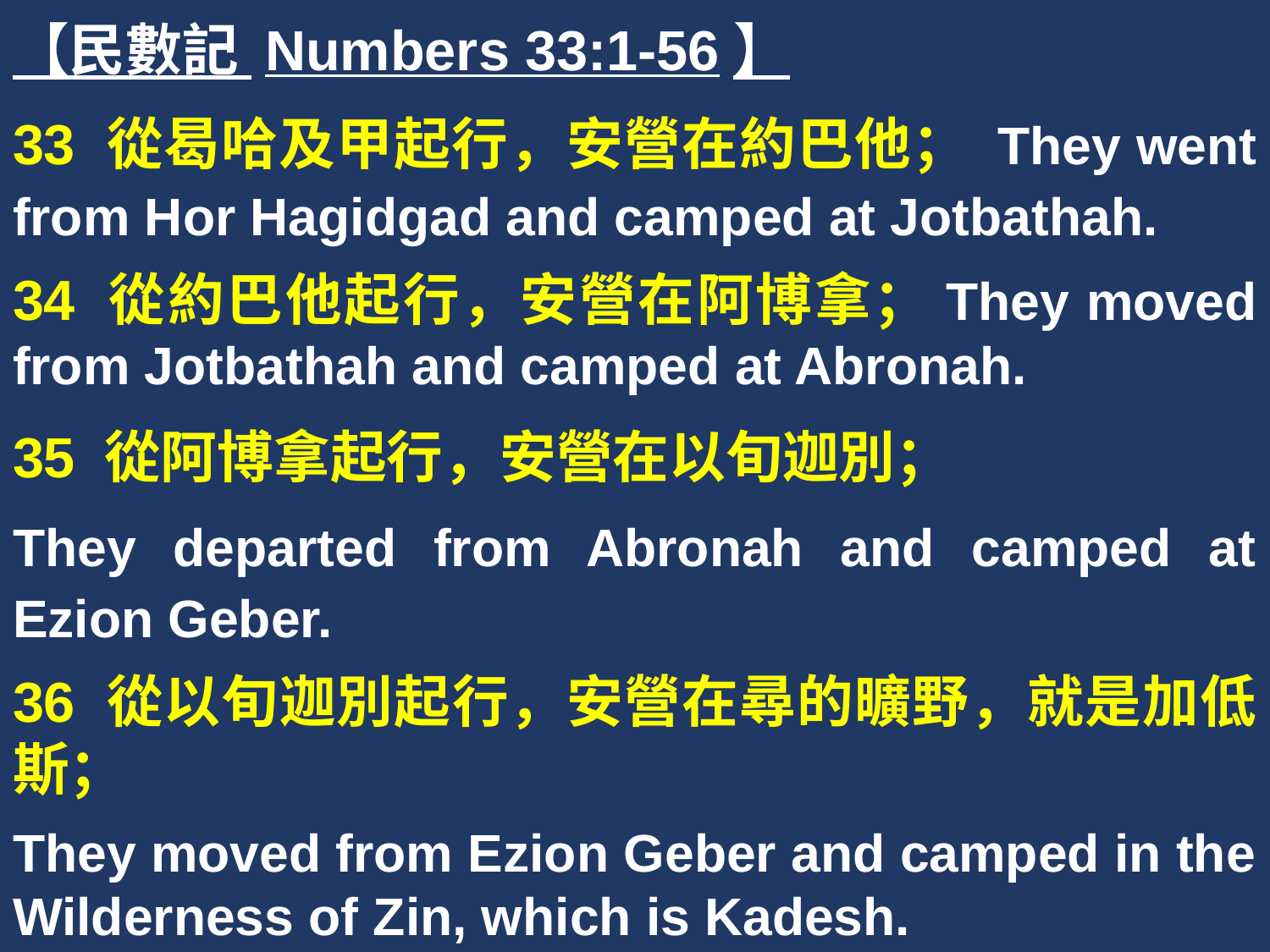

【民數記 Numbers 33:1-56】
33 從曷哈及甲起行，安營在約巴他； They went from Hor Hagidgad and camped at Jotbathah.
34 從約巴他起行，安營在阿博拿；They moved from Jotbathah and camped at Abronah.
35 從阿博拿起行，安營在以旬迦別；
They departed from Abronah and camped at Ezion Geber.
36 從以旬迦別起行，安營在尋的曠野，就是加低斯；
They moved from Ezion Geber and camped in the Wilderness of Zin, which is Kadesh.